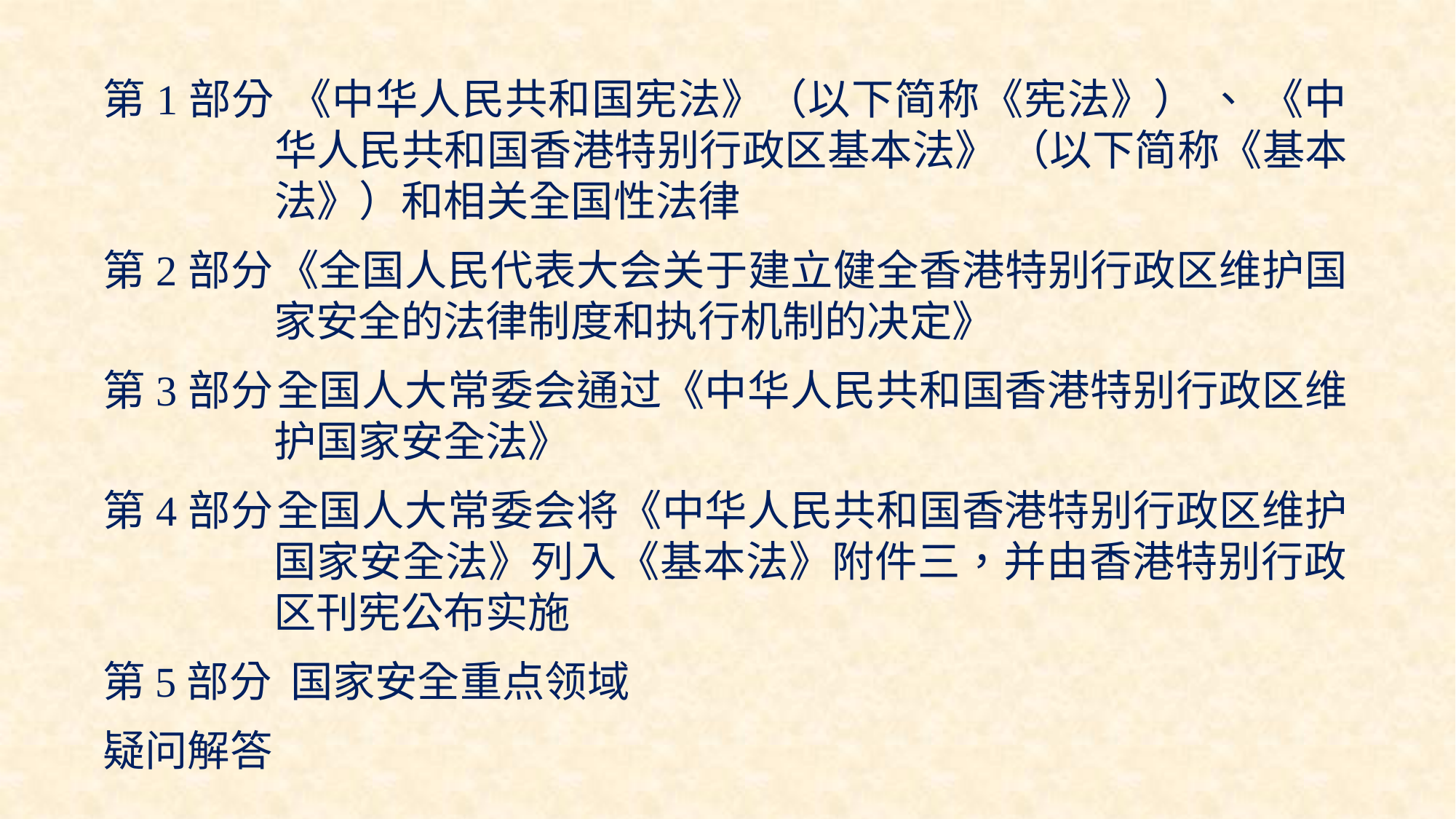

第1部分	 《中华人民共和国宪法》（以下简称《宪法》） 、 《中华人民共和国香港特别行政区基本法》 （以下简称《基本法》）和相关全国性法律
第2部分	《全国人民代表大会关于建立健全香港特别行政区维护国家安全的法律制度和执行机制的决定》
第3部分	全国人大常委会通过《中华人民共和国香港特别行政区维护国家安全法》
第4部分	全国人大常委会将《中华人民共和国香港特别行政区维护国家安全法》列入《基本法》附件三，并由香港特别行政区刊宪公布实施
第5部分  国家安全重点领域
疑问解答